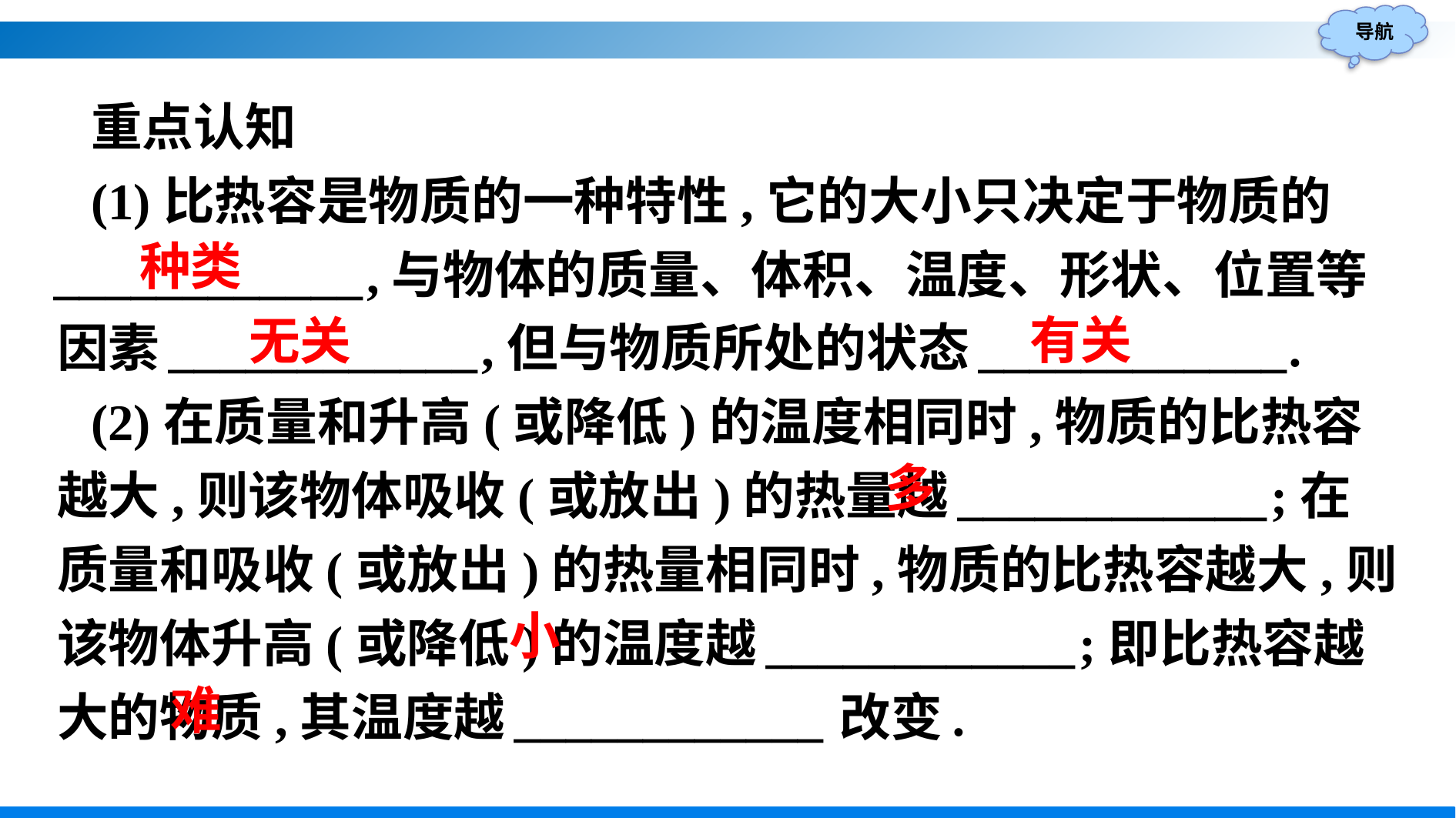

重点认知
(1)比热容是物质的一种特性,它的大小只决定于物质的____________,与物体的质量、体积、温度、形状、位置等因素____________,但与物质所处的状态____________.
(2)在质量和升高(或降低)的温度相同时,物质的比热容越大,则该物体吸收(或放出)的热量越____________;在质量和吸收(或放出)的热量相同时,物质的比热容越大,则该物体升高(或降低)的温度越____________;即比热容越大的物质,其温度越____________改变.
种类
有关
无关
多
小
难